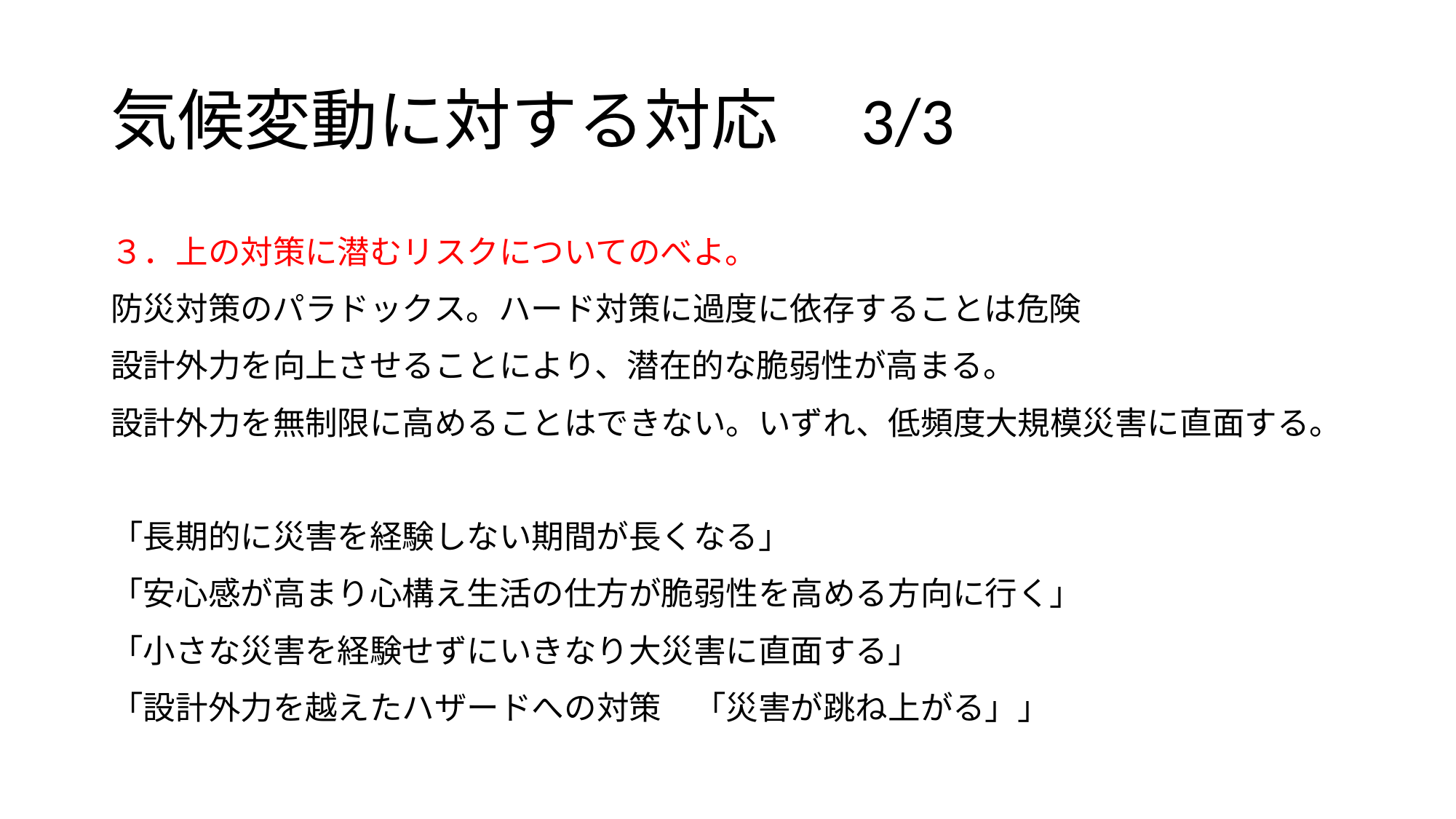

# 気候変動に対する対応　3/3
３．上の対策に潜むリスクについてのべよ。
防災対策のパラドックス。ハード対策に過度に依存することは危険
設計外力を向上させることにより、潜在的な脆弱性が高まる。
設計外力を無制限に高めることはできない。いずれ、低頻度大規模災害に直面する。

「長期的に災害を経験しない期間が長くなる」
「安心感が高まり心構え生活の仕方が脆弱性を高める方向に行く」
「小さな災害を経験せずにいきなり大災害に直面する」
「設計外力を越えたハザードへの対策　「災害が跳ね上がる」」